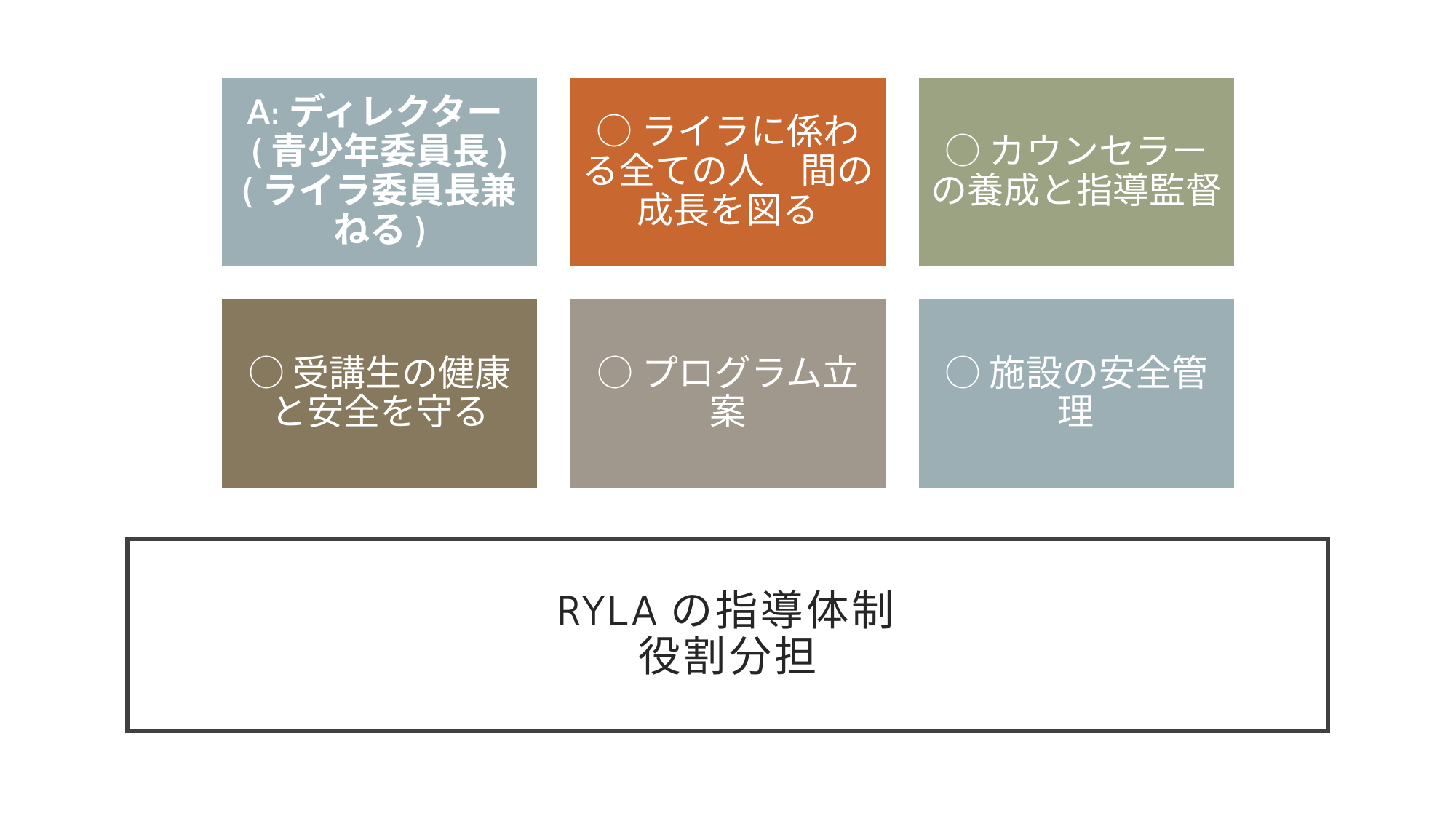

A:ディレクター(青少年委員長)(ライラ委員長兼ねる)
○ライラに係わる全ての人　間の成長を図る
○カウンセラーの養成と指導監督
○受講生の健康と安全を守る
○プログラム立案
○施設の安全管理
# RYLAの指導体制 役割分担